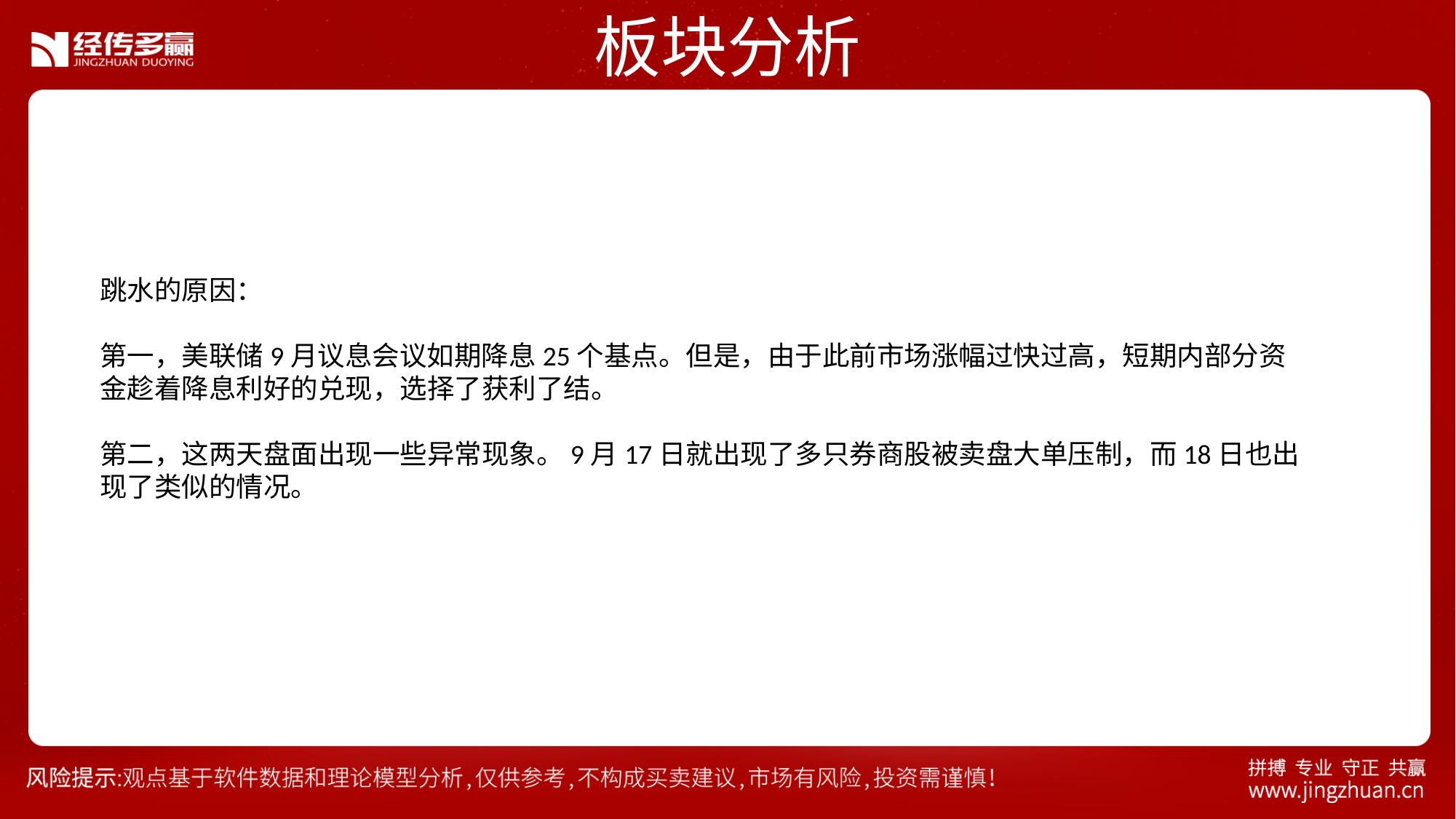

板块分析

跳水的原因：

第一，美联储9月议息会议如期降息25个基点。但是，由于此前市场涨幅过快过高，短期内部分资金趁着降息利好的兑现，选择了获利了结。

第二，这两天盘面出现一些异常现象。9月17日就出现了多只券商股被卖盘大单压制，而18日也出现了类似的情况。